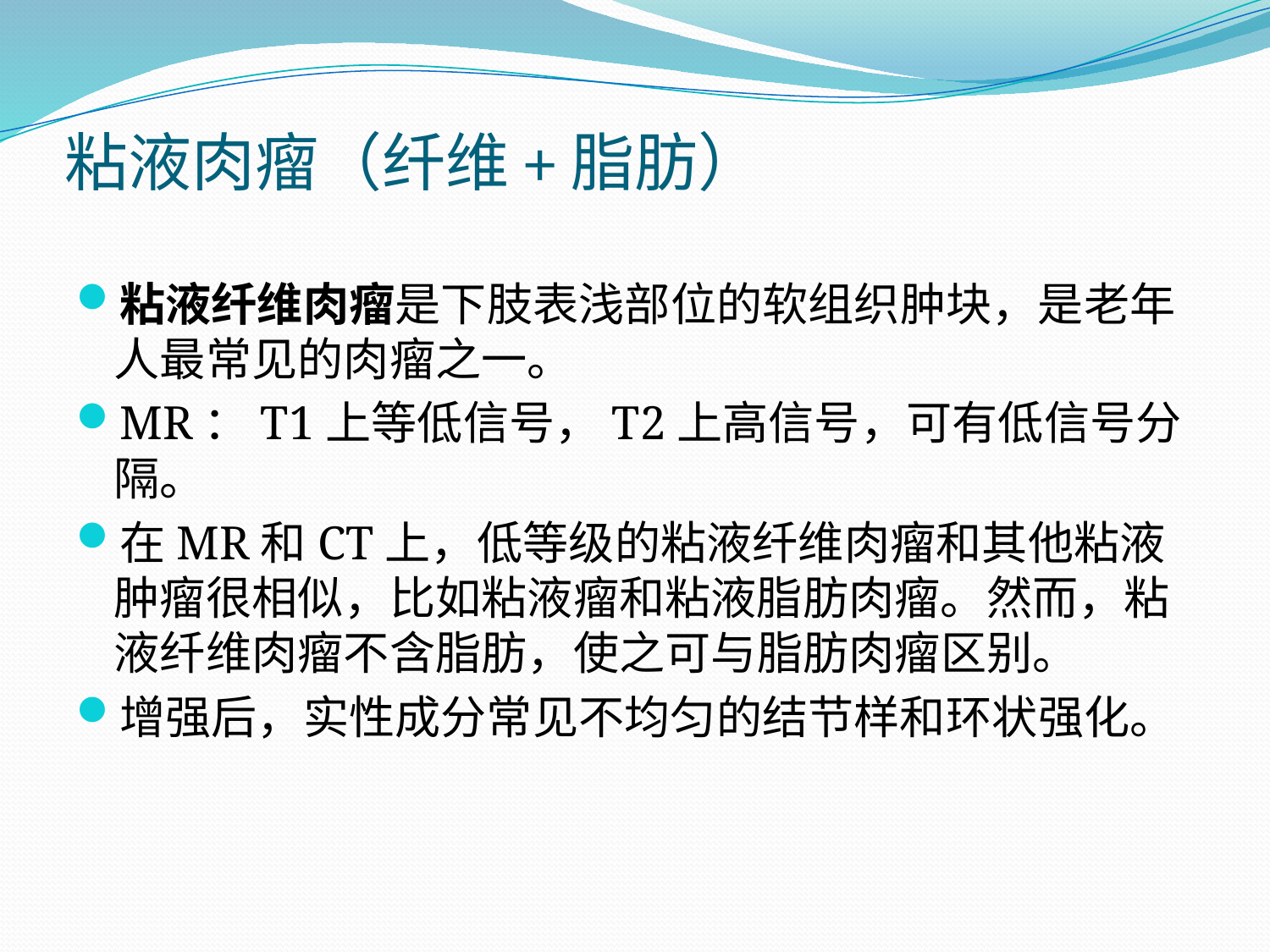

# 粘液肉瘤（纤维+脂肪）
粘液纤维肉瘤是下肢表浅部位的软组织肿块，是老年人最常见的肉瘤之一。
MR：T1上等低信号，T2上高信号，可有低信号分隔。
在MR和CT上，低等级的粘液纤维肉瘤和其他粘液肿瘤很相似，比如粘液瘤和粘液脂肪肉瘤。然而，粘液纤维肉瘤不含脂肪，使之可与脂肪肉瘤区别。
增强后，实性成分常见不均匀的结节样和环状强化。